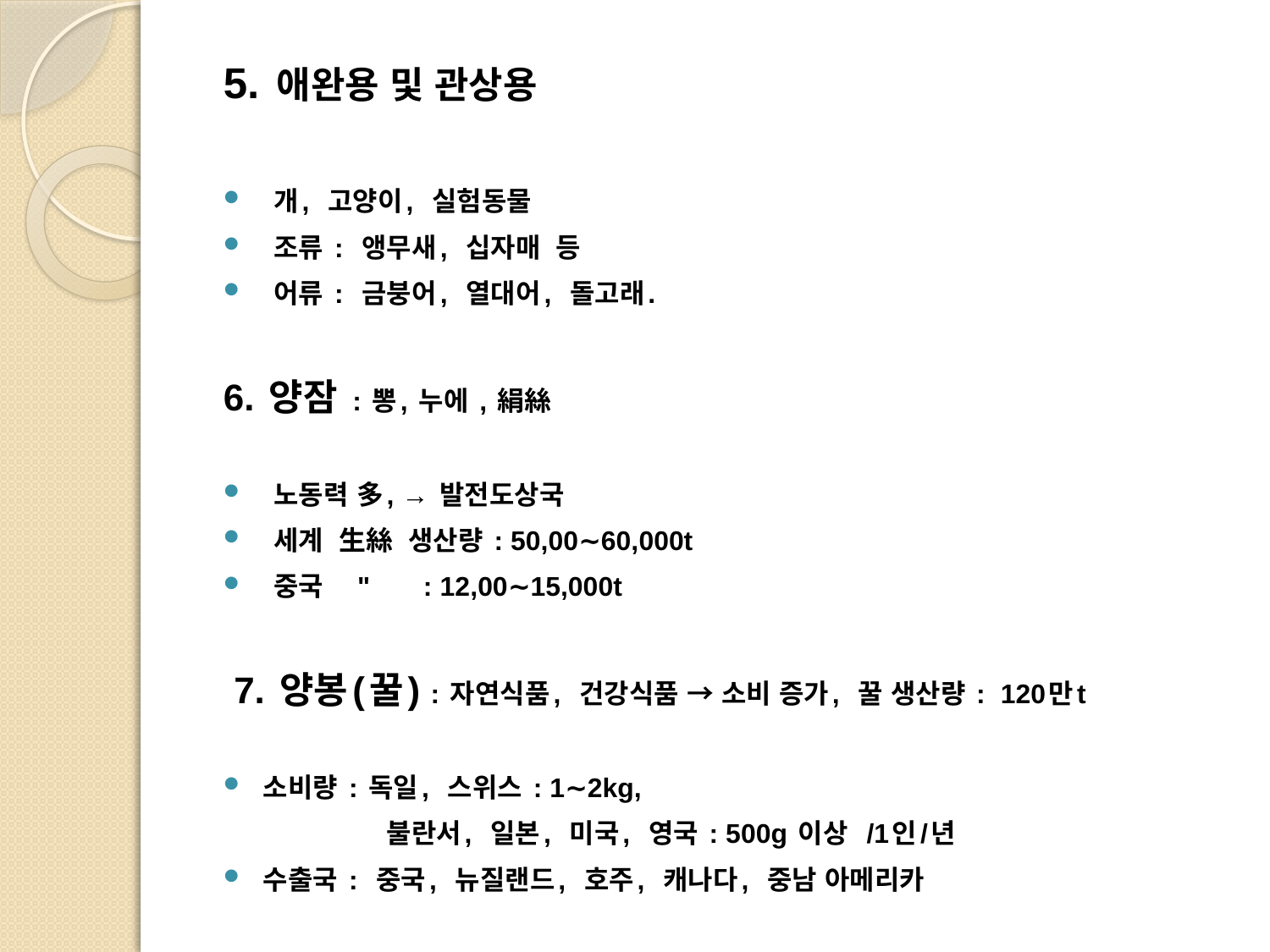

5. 애완용 및 관상용

 개,  고양이,  실험동물
 조류 :  앵무새,  십자매  등
 어류 :  금붕어,  열대어,  돌고래.

6. 양잠 : 뽕, 누에 , 絹絲

 노동력 多, → 발전도상국
 세계  生絲  생산량 : 50,00∼60,000t
 중국    "       : 12,00∼15,000t

 7. 양봉(꿀) : 자연식품,  건강식품 → 소비 증가,  꿀 생산량 :  120만t

소비량 : 독일,  스위스 : 1∼2kg,
                     불란서,  일본,  미국,  영국 : 500g 이상  /1인/년
수출국 :  중국,  뉴질랜드,  호주,  캐나다,  중남 아메리카